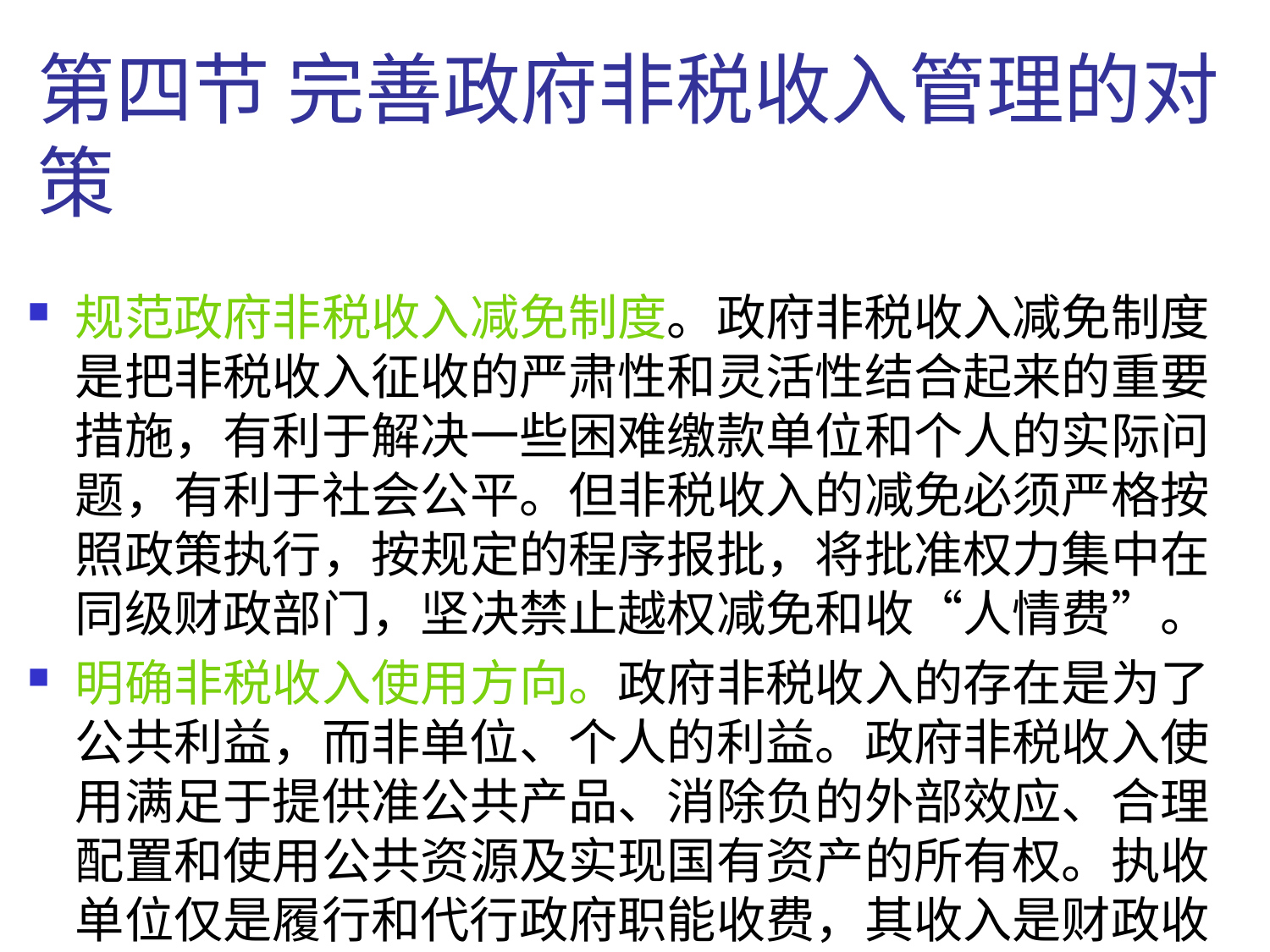

# 第四节 完善政府非税收入管理的对策
规范政府非税收入减免制度。政府非税收入减免制度是把非税收入征收的严肃性和灵活性结合起来的重要措施，有利于解决一些困难缴款单位和个人的实际问题，有利于社会公平。但非税收入的减免必须严格按照政策执行，按规定的程序报批，将批准权力集中在同级财政部门，坚决禁止越权减免和收“人情费”。
明确非税收入使用方向。政府非税收入的存在是为了公共利益，而非单位、个人的利益。政府非税收入使用满足于提供准公共产品、消除负的外部效应、合理配置和使用公共资源及实现国有资产的所有权。执收单位仅是履行和代行政府职能收费，其收入是财政收入的重要组成部分，执收单位没有任何权利为了单位、个人利益使用非税收入。